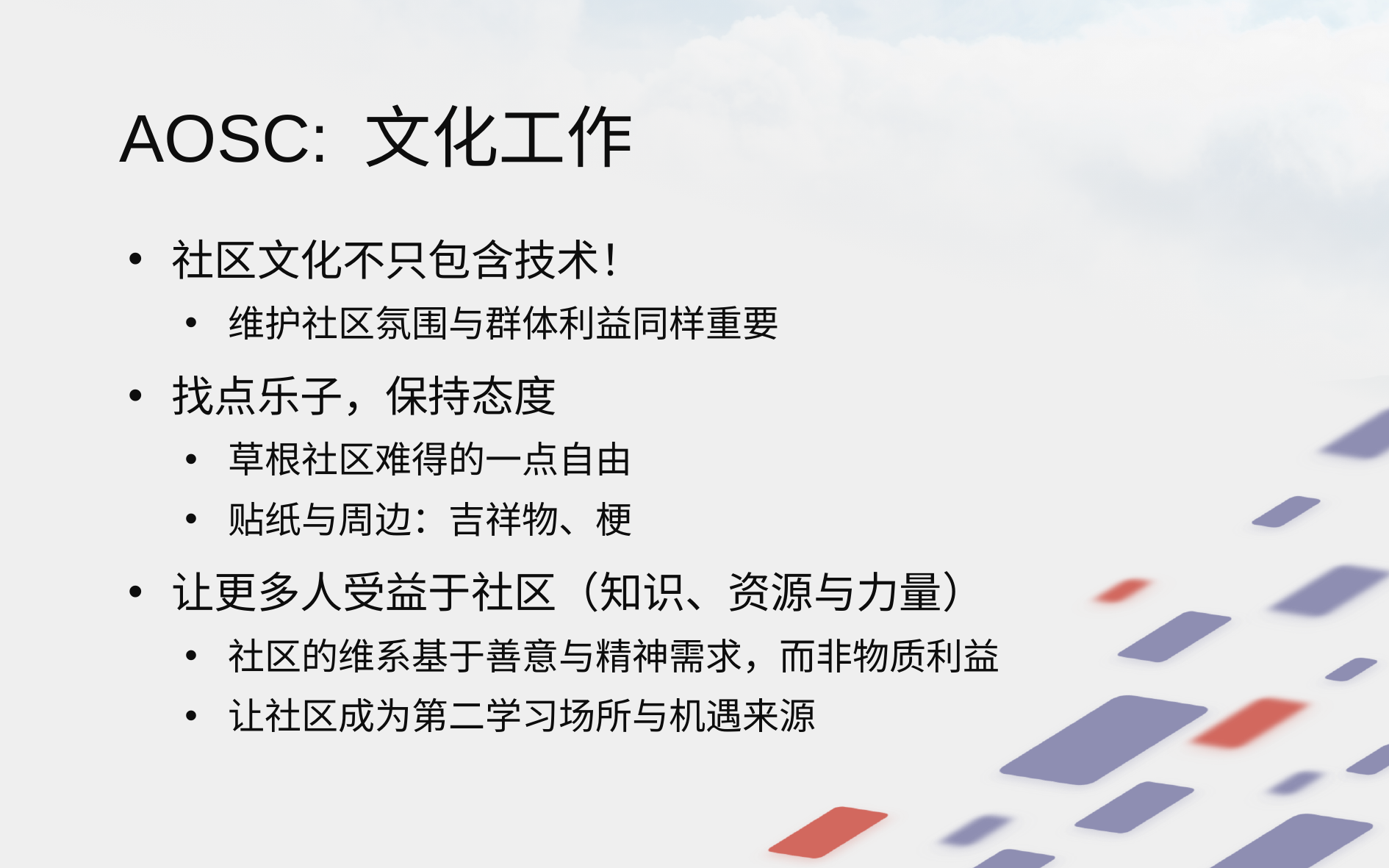

# AOSC: 文化工作
社区文化不只包含技术！
维护社区氛围与群体利益同样重要
找点乐子，保持态度
草根社区难得的一点自由
贴纸与周边：吉祥物、梗
让更多人受益于社区（知识、资源与力量）
社区的维系基于善意与精神需求，而非物质利益
让社区成为第二学习场所与机遇来源